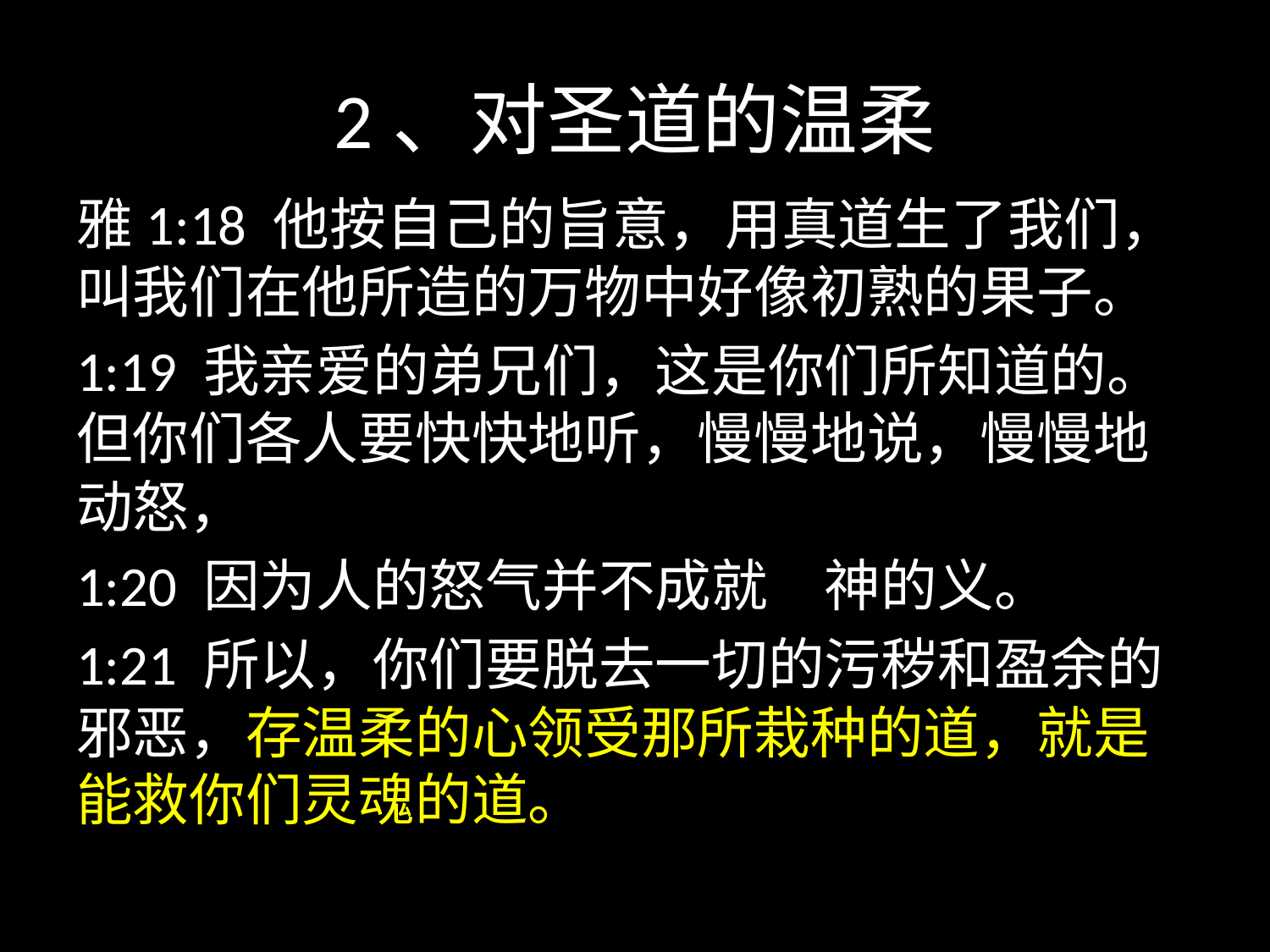

# 2、对圣道的温柔
雅1:18 他按自己的旨意，用真道生了我们，叫我们在他所造的万物中好像初熟的果子。
1:19 我亲爱的弟兄们，这是你们所知道的。但你们各人要快快地听，慢慢地说，慢慢地动怒，
1:20 因为人的怒气并不成就　神的义。
1:21 所以，你们要脱去一切的污秽和盈余的邪恶，存温柔的心领受那所栽种的道，就是能救你们灵魂的道。